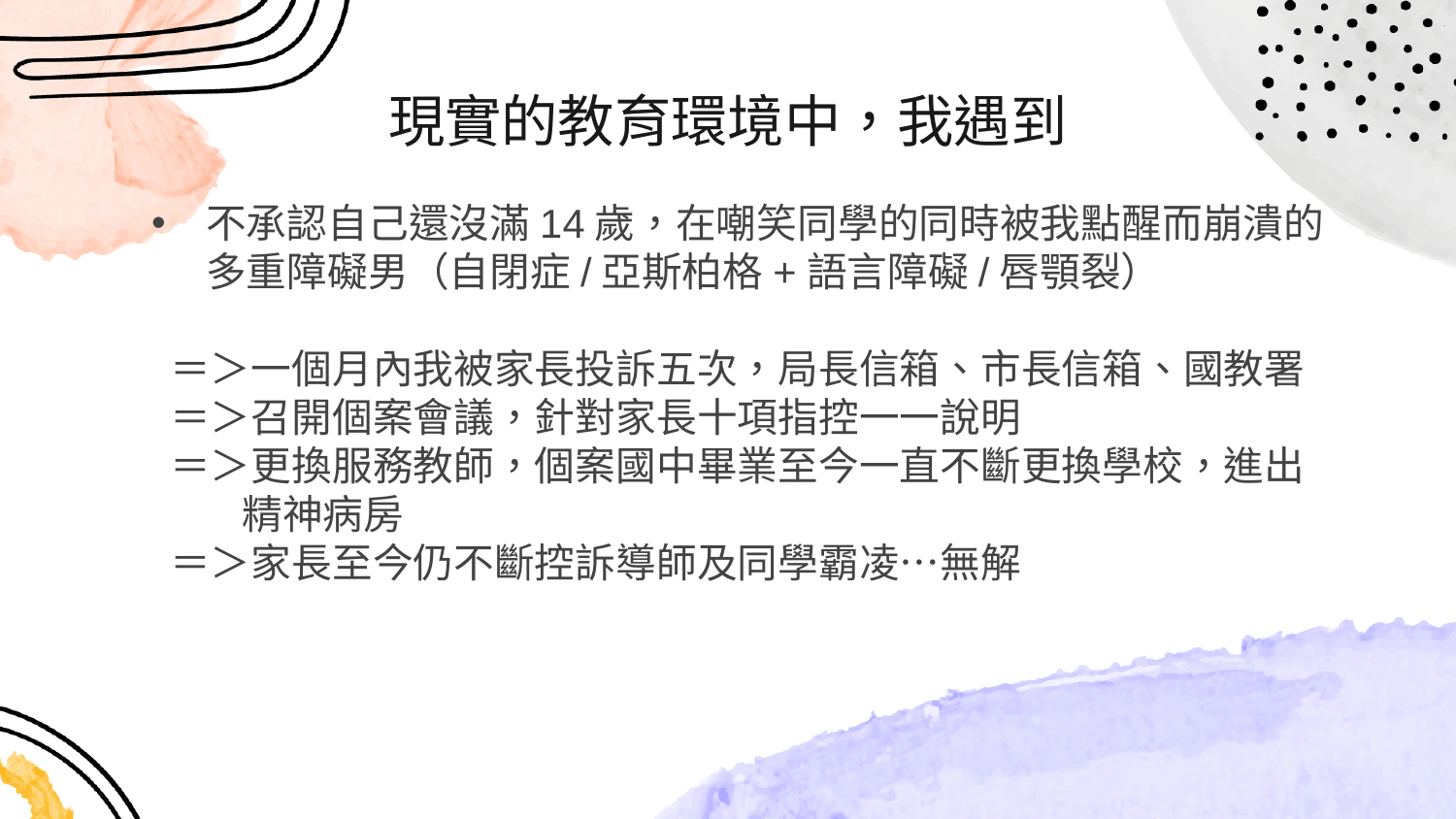

# 現實的教育環境中，我遇到
不承認自己還沒滿14歲，在嘲笑同學的同時被我點醒而崩潰的多重障礙男（自閉症/亞斯柏格+語言障礙/唇顎裂）

 ＝＞一個月內我被家長投訴五次，局長信箱、市長信箱、國教署
 ＝＞召開個案會議，針對家長十項指控一一說明
 ＝＞更換服務教師，個案國中畢業至今一直不斷更換學校，進出
         精神病房
 ＝＞家長至今仍不斷控訴導師及同學霸凌…無解